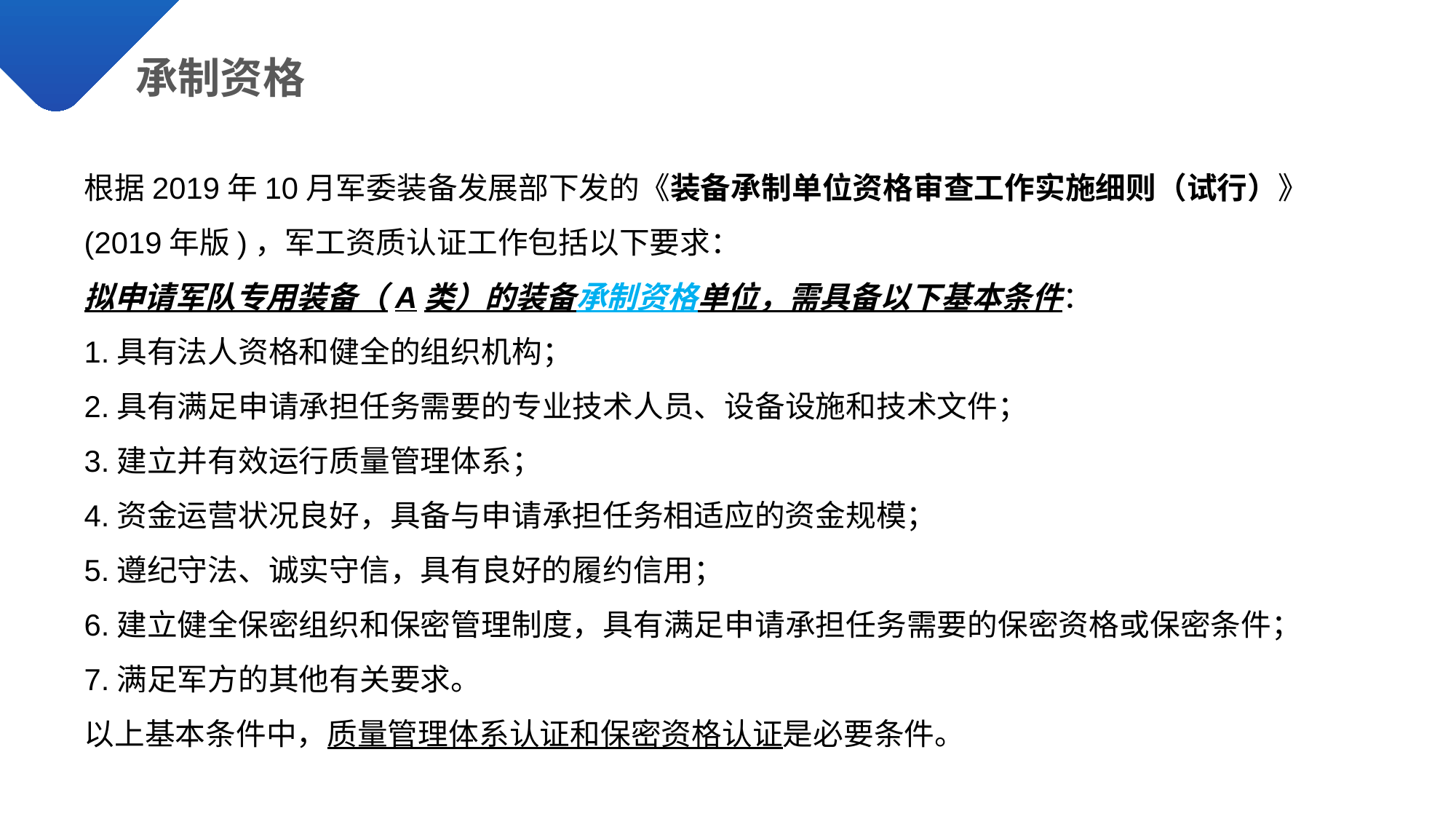

承制资格
根据2019年10月军委装备发展部下发的《装备承制单位资格审查工作实施细则（试行）》 (2019年版)，军工资质认证工作包括以下要求：
拟申请军队专用装备（A类）的装备承制资格单位，需具备以下基本条件：
1.具有法人资格和健全的组织机构；
2.具有满足申请承担任务需要的专业技术人员、设备设施和技术文件；
3.建立并有效运行质量管理体系；
4.资金运营状况良好，具备与申请承担任务相适应的资金规模；
5.遵纪守法、诚实守信，具有良好的履约信用；
6.建立健全保密组织和保密管理制度，具有满足申请承担任务需要的保密资格或保密条件；
7.满足军方的其他有关要求。
以上基本条件中，质量管理体系认证和保密资格认证是必要条件。